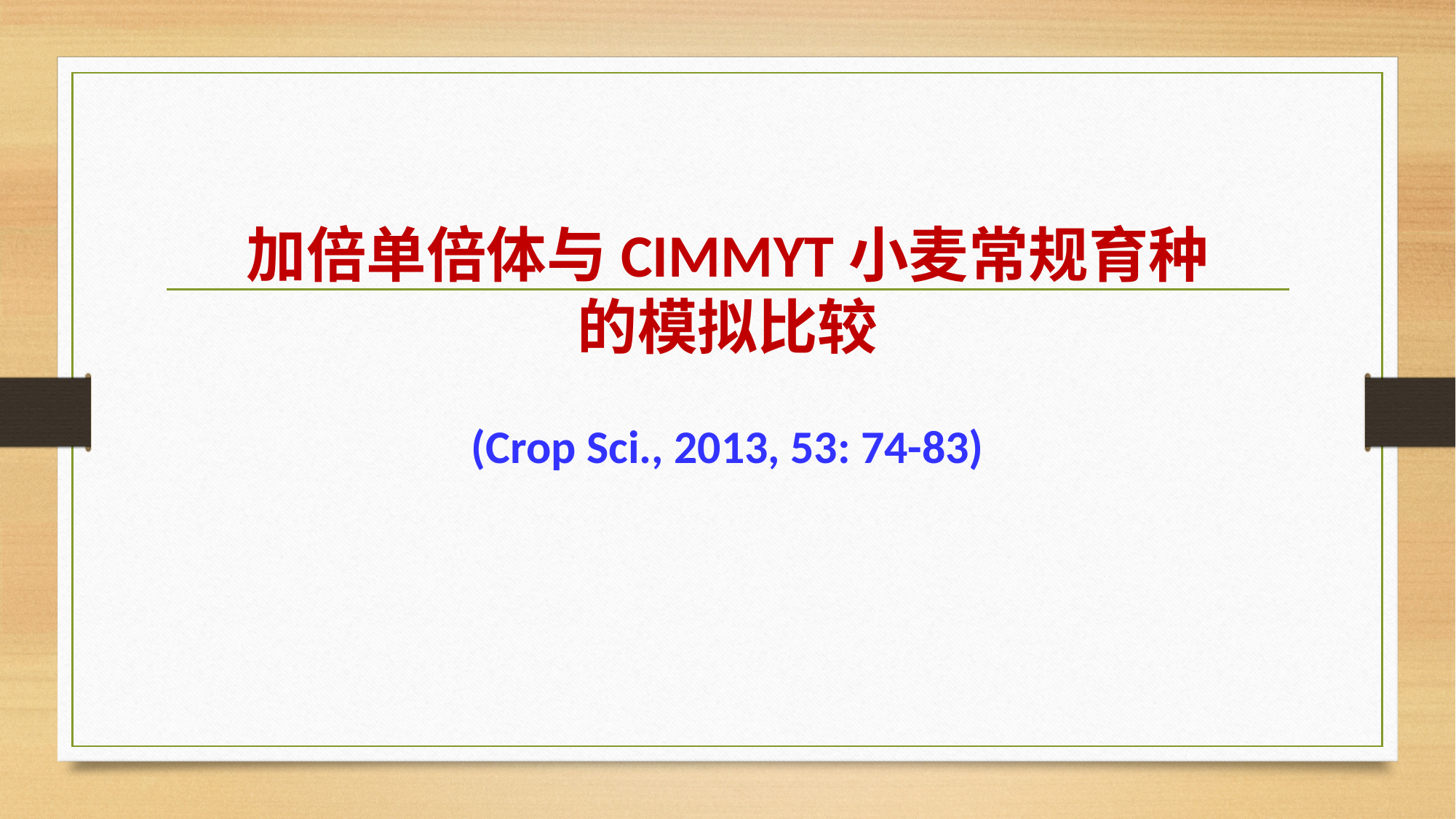

# 加倍单倍体与CIMMYT小麦常规育种的模拟比较 (Crop Sci., 2013, 53: 74-83)